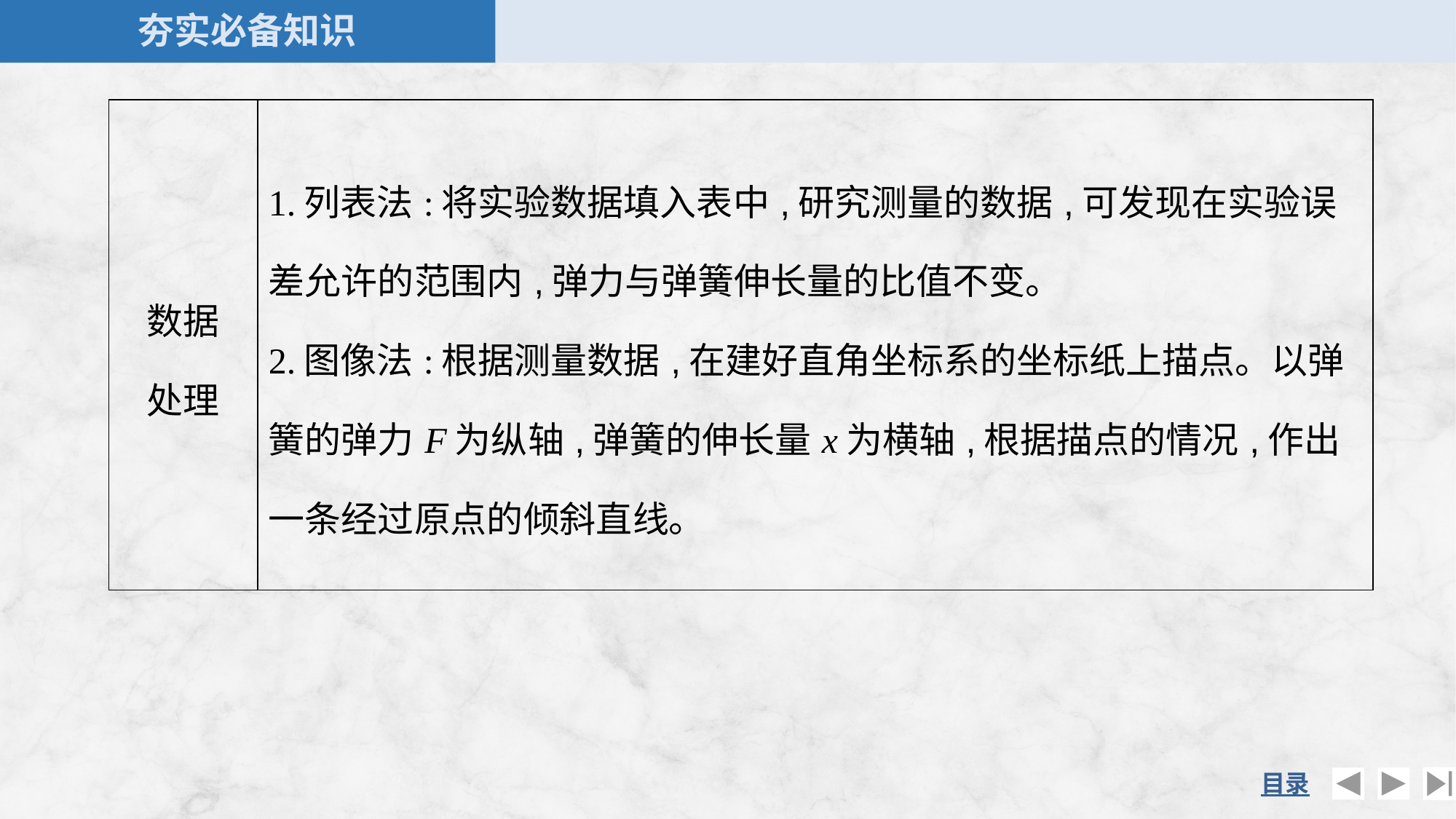

| 数据 处理 | 1.列表法:将实验数据填入表中,研究测量的数据,可发现在实验误差允许的范围内,弹力与弹簧伸长量的比值不变。 2.图像法:根据测量数据,在建好直角坐标系的坐标纸上描点。以弹簧的弹力F为纵轴,弹簧的伸长量x为横轴,根据描点的情况,作出一条经过原点的倾斜直线。 |
| --- | --- |